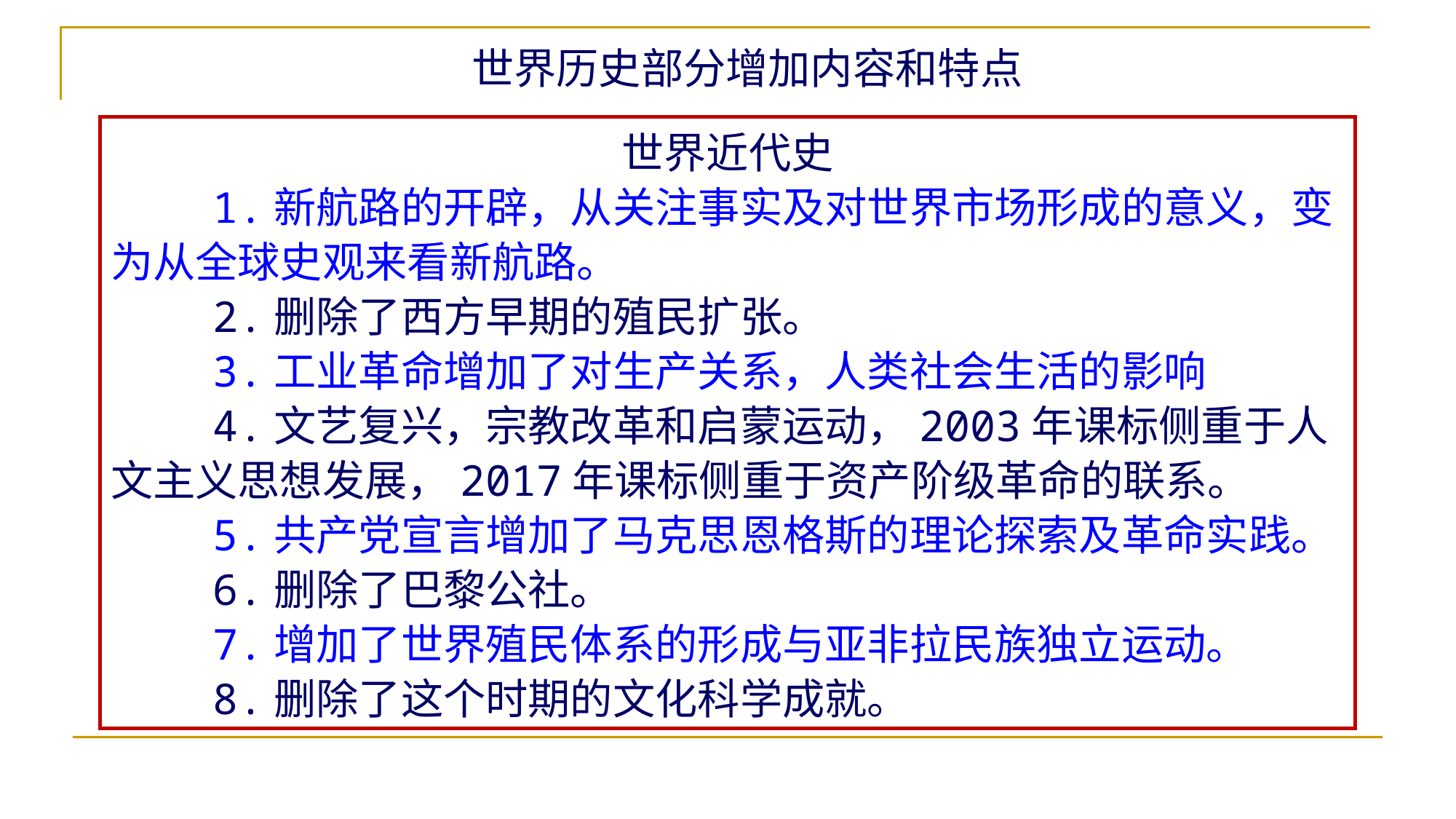

世界历史部分增加内容和特点
世界近代史
    1.新航路的开辟，从关注事实及对世界市场形成的意义，变为从全球史观来看新航路。
    2.删除了西方早期的殖民扩张。
    3.工业革命增加了对生产关系，人类社会生活的影响
    4.文艺复兴，宗教改革和启蒙运动，2003年课标侧重于人文主义思想发展，2017年课标侧重于资产阶级革命的联系。
    5.共产党宣言增加了马克思恩格斯的理论探索及革命实践。
    6.删除了巴黎公社。
    7.增加了世界殖民体系的形成与亚非拉民族独立运动。
    8.删除了这个时期的文化科学成就。